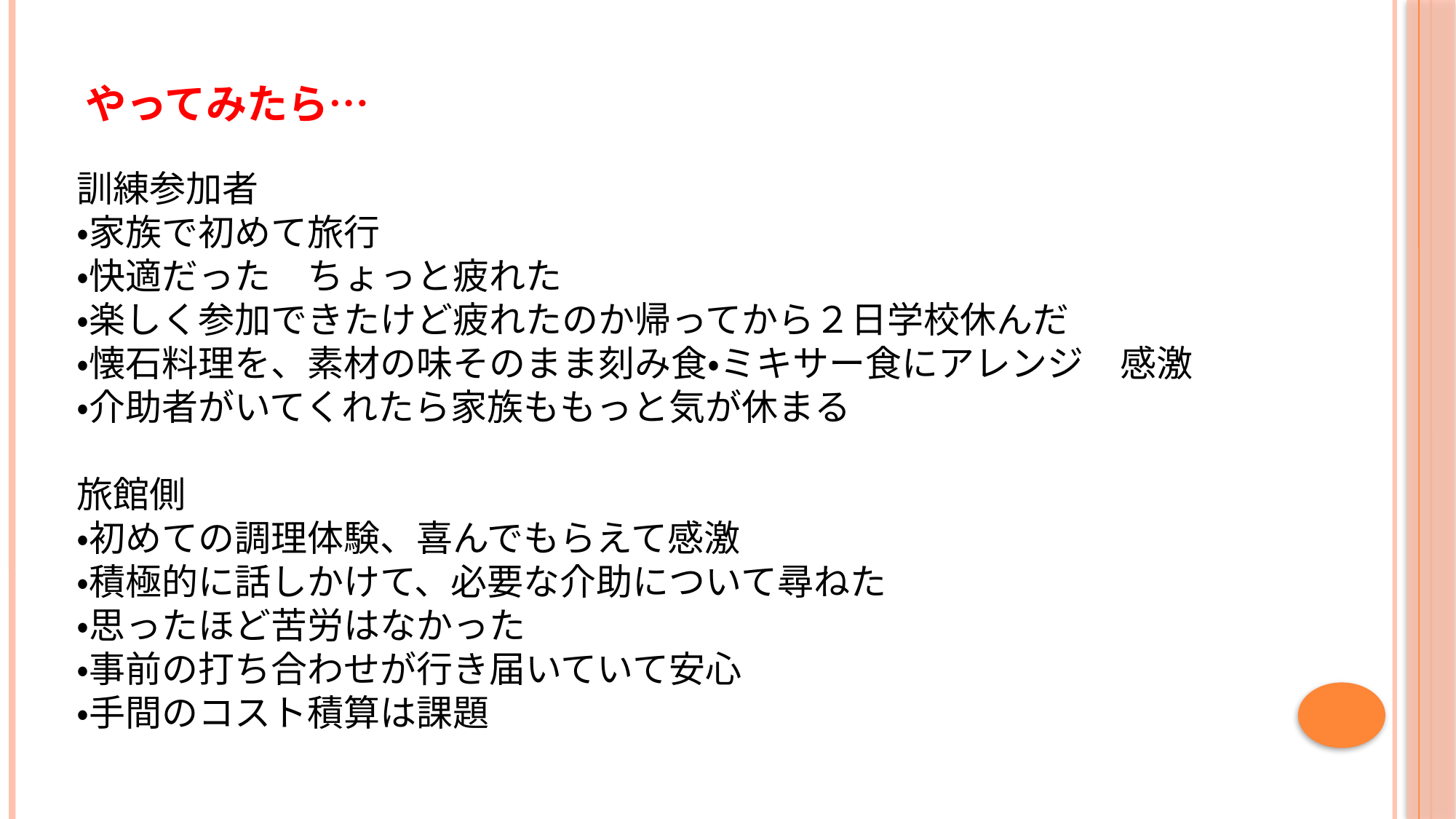

# やってみたら…
訓練参加者
・家族で初めて旅行
・快適だった　ちょっと疲れた
・楽しく参加できたけど疲れたのか帰ってから２日学校休んだ
・懐石料理を、素材の味そのまま刻み食・ミキサー食にアレンジ　感激
・介助者がいてくれたら家族ももっと気が休まる

旅館側
・初めての調理体験、喜んでもらえて感激
・積極的に話しかけて、必要な介助について尋ねた
・思ったほど苦労はなかった
・事前の打ち合わせが行き届いていて安心
・手間のコスト積算は課題